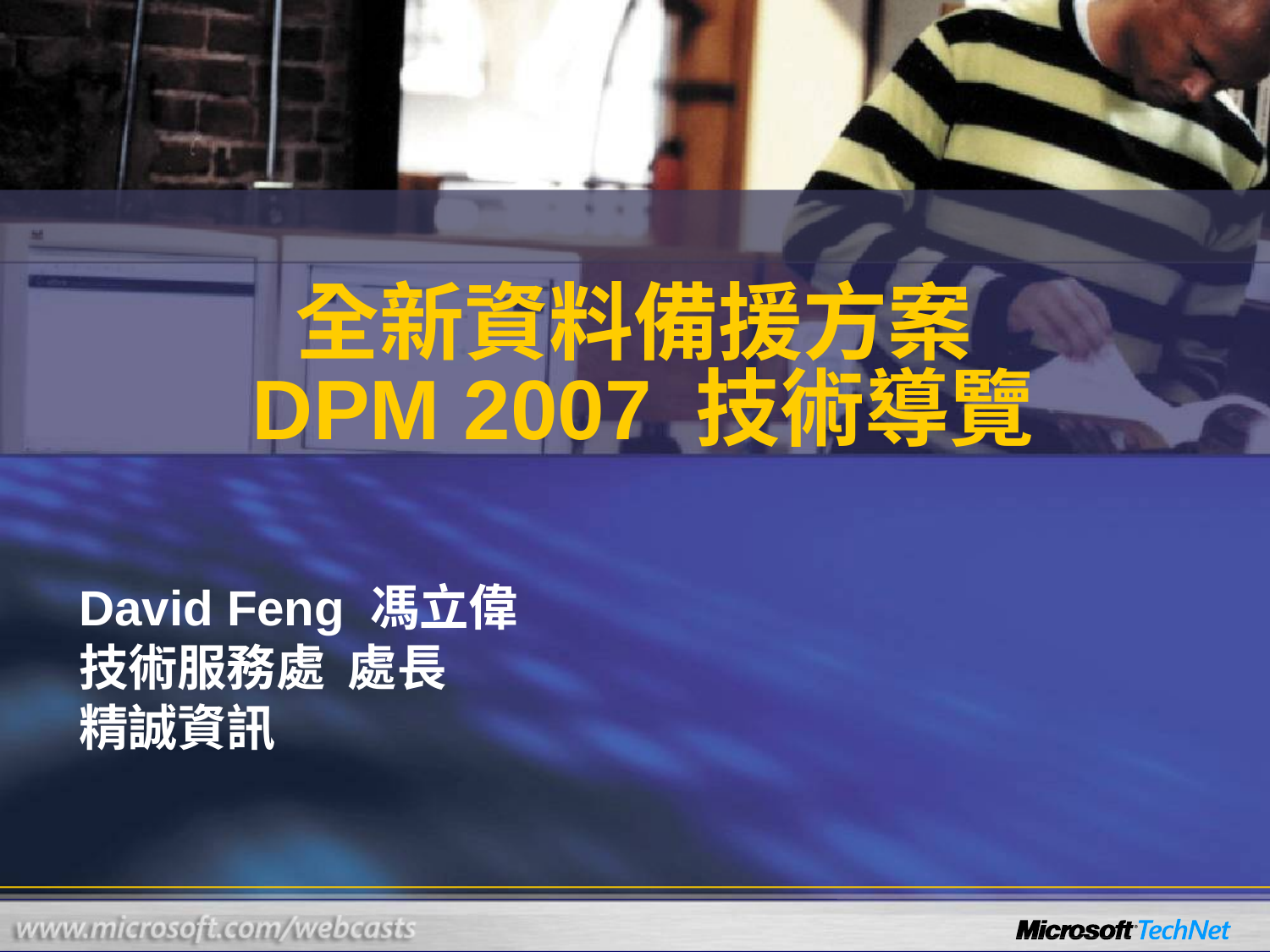

# 全新資料備援方案 DPM 2007 技術導覽
David Feng 馮立偉
技術服務處  處長
精誠資訊